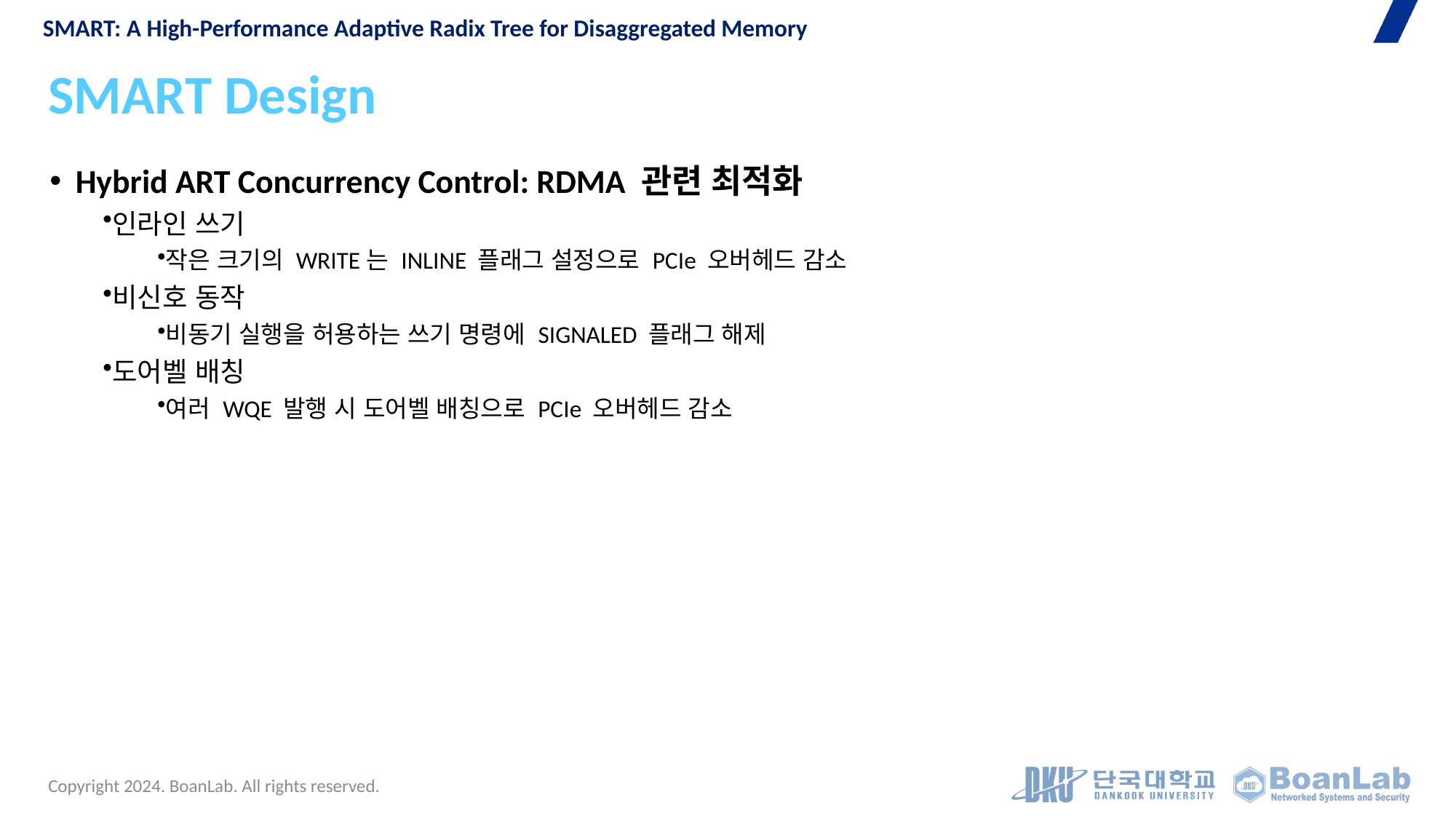

SMART: A High-Performance Adaptive Radix Tree for Disaggregated Memory
# SMART Design
Hybrid ART Concurrency Control: RDMA 관련 최적화
인라인 쓰기
작은 크기의 WRITE는 INLINE 플래그 설정으로 PCIe 오버헤드 감소
비신호 동작
비동기 실행을 허용하는 쓰기 명령에 SIGNALED 플래그 해제
도어벨 배칭
여러 WQE 발행 시 도어벨 배칭으로 PCIe 오버헤드 감소
Copyright 2024. BoanLab. All rights reserved.